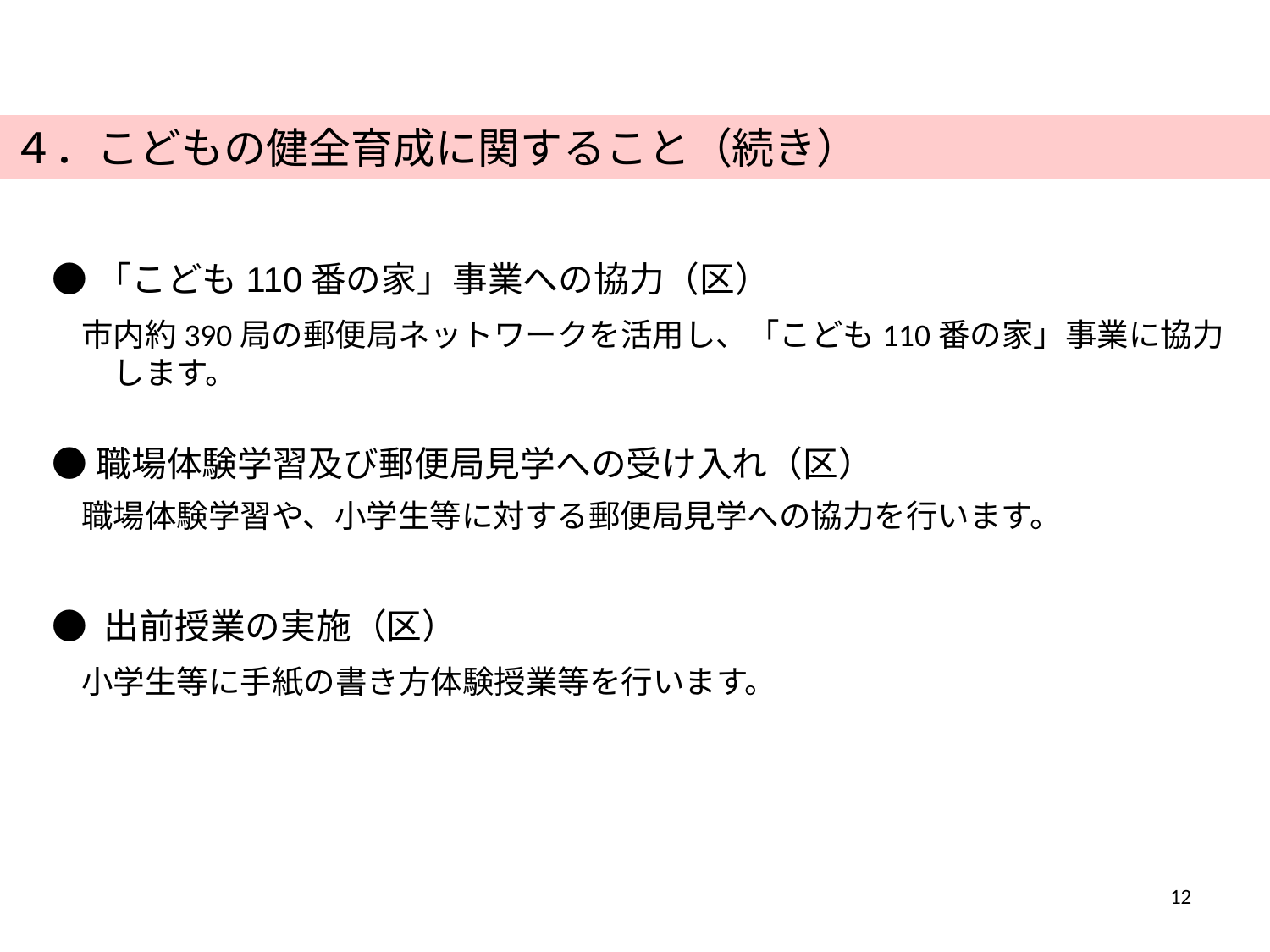

４．こどもの健全育成に関すること（続き）
●「こども110番の家」事業への協力（区）
市内約390局の郵便局ネットワークを活用し、「こども110番の家」事業に協力　します。
●職場体験学習及び郵便局見学への受け入れ（区）
職場体験学習や、小学生等に対する郵便局見学への協力を行います。
● 出前授業の実施（区）
小学生等に手紙の書き方体験授業等を行います。
12